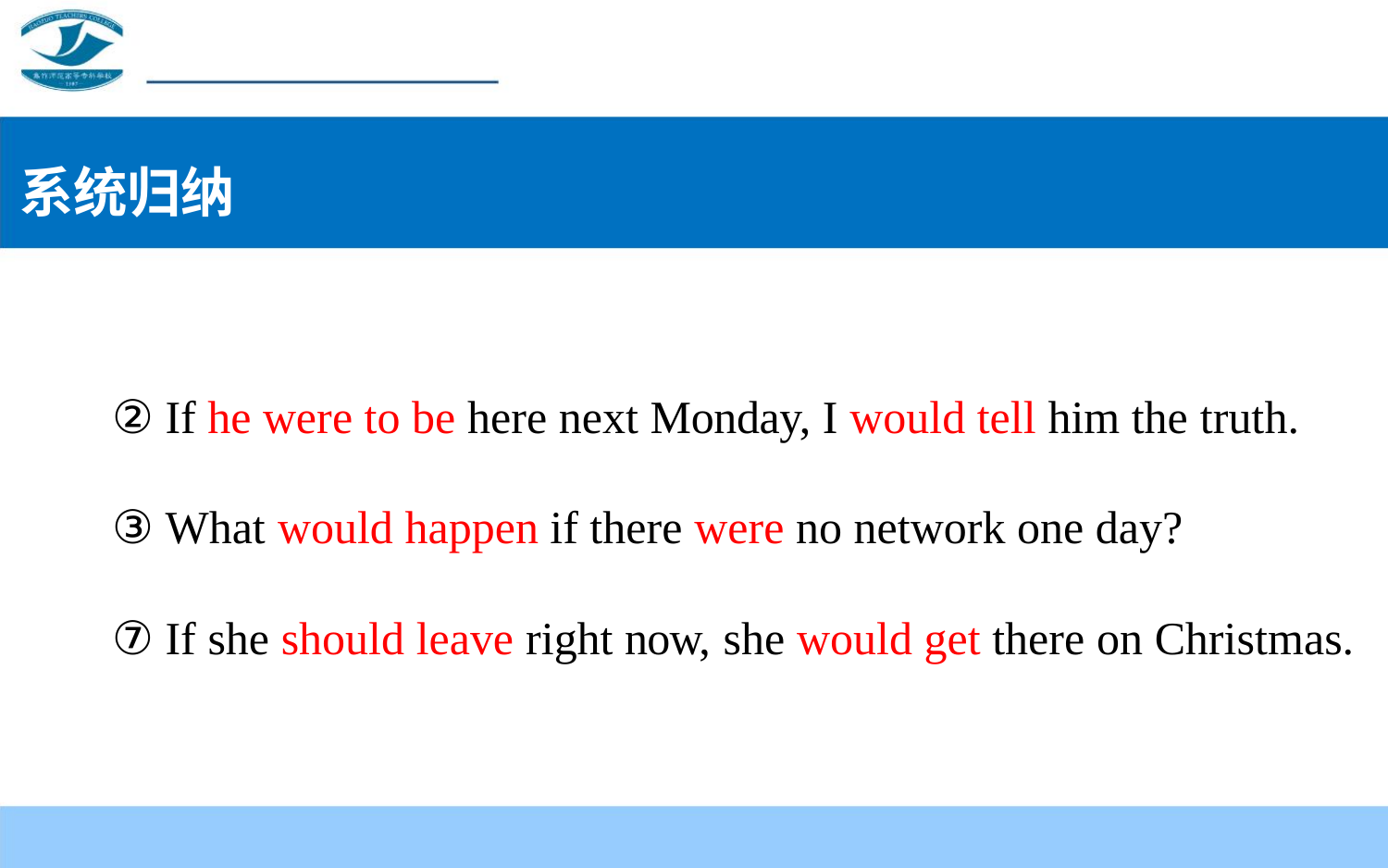

系统归纳
② If he were to be here next Monday, I would tell him the truth.
③ What would happen if there were no network one day?
⑦ If she should leave right now, she would get there on Christmas.